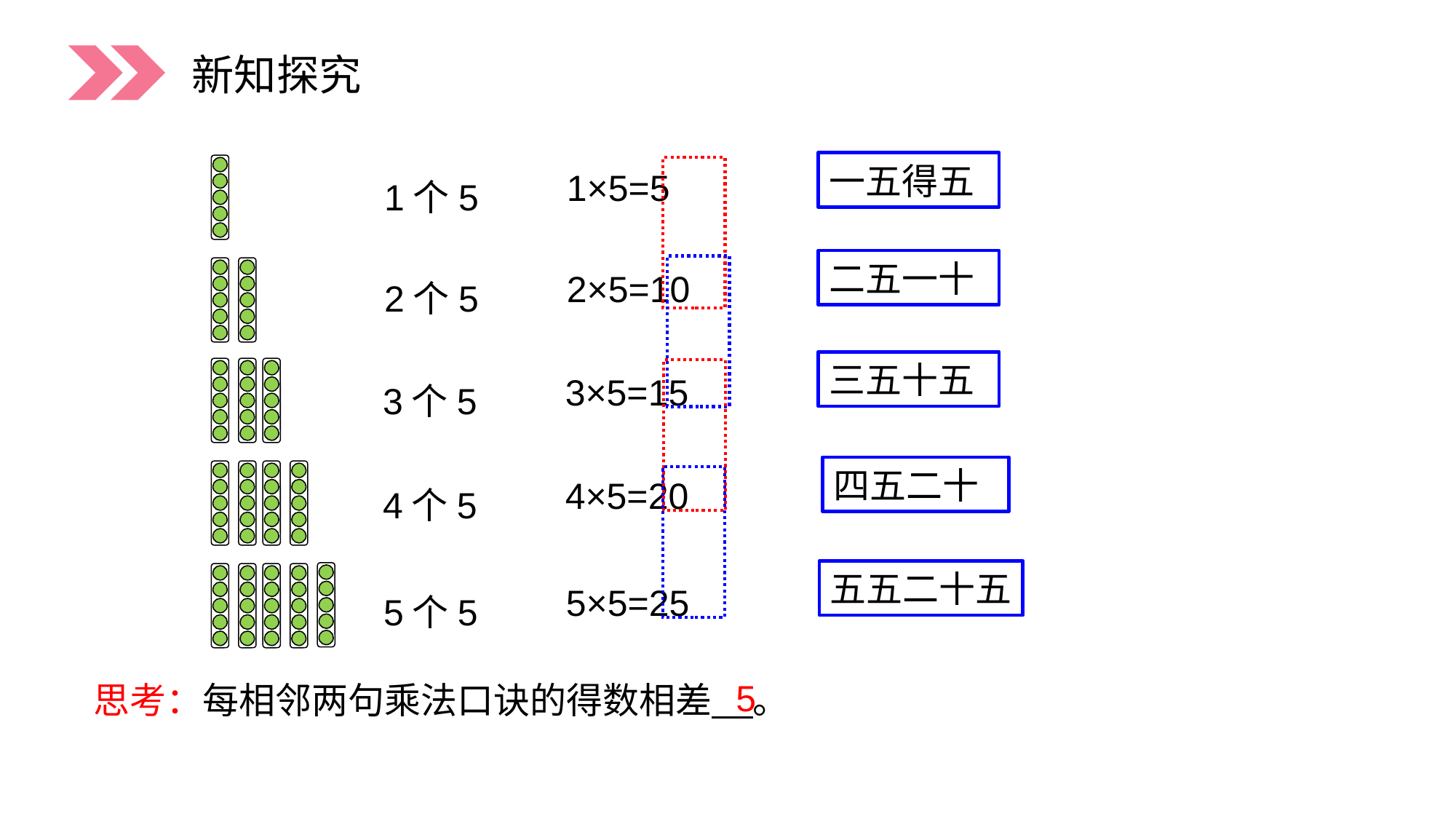

新知探究
1×5=5
1个5
一五得五

2×5=10
2个5
二五一十

3×5=15
3个5
三五十五

4×5=20
4个5
四五二十

5×5=25
五五二十五
5个5

思考：每相邻两句乘法口诀的得数相差     。
5